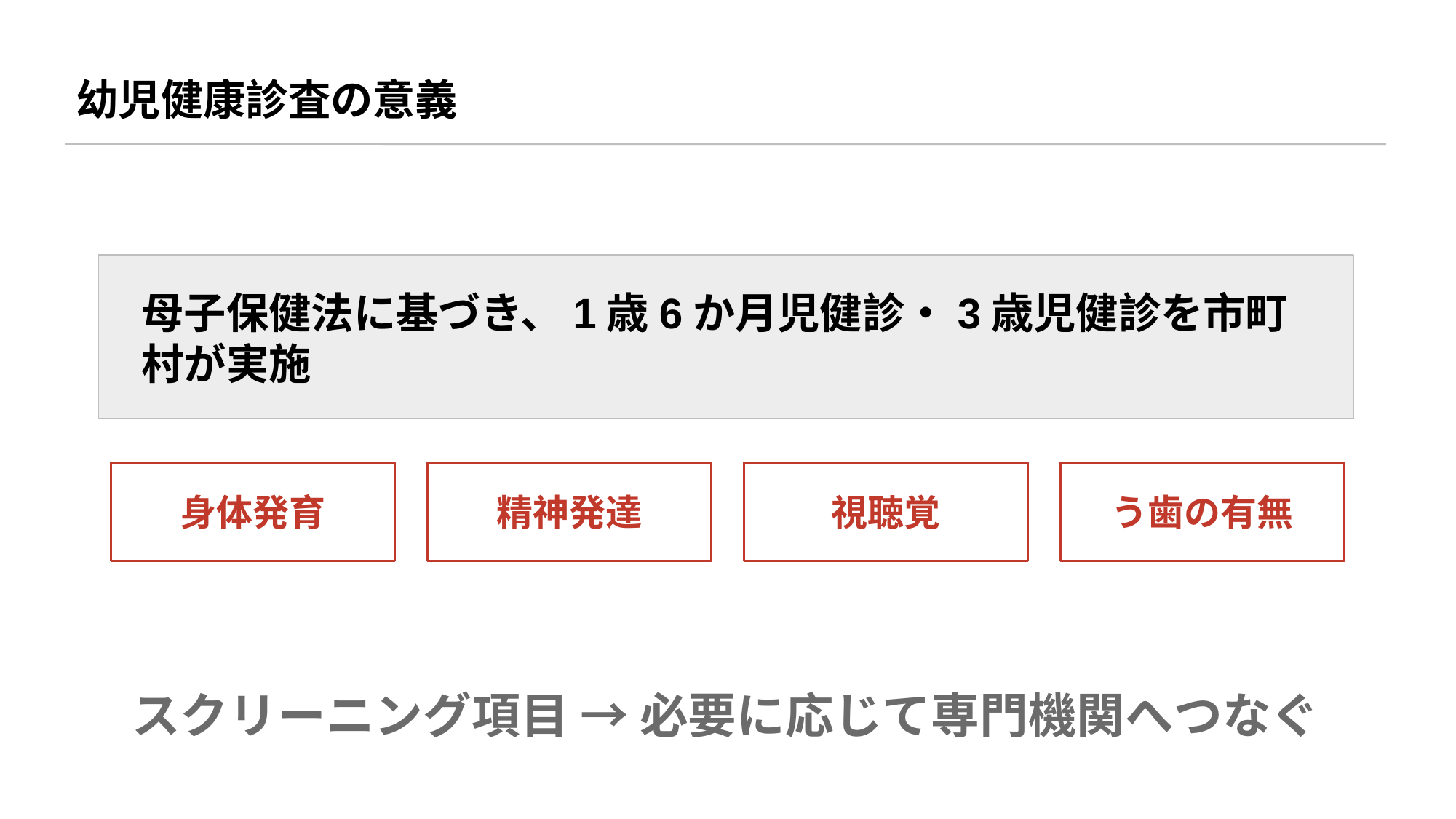

幼児健康診査の意義

母子保健法に基づき、1歳6か月児健診・3歳児健診を市町村が実施

身体発育

精神発達

視聴覚

う歯の有無
スクリーニング項目 → 必要に応じて専門機関へつなぐ